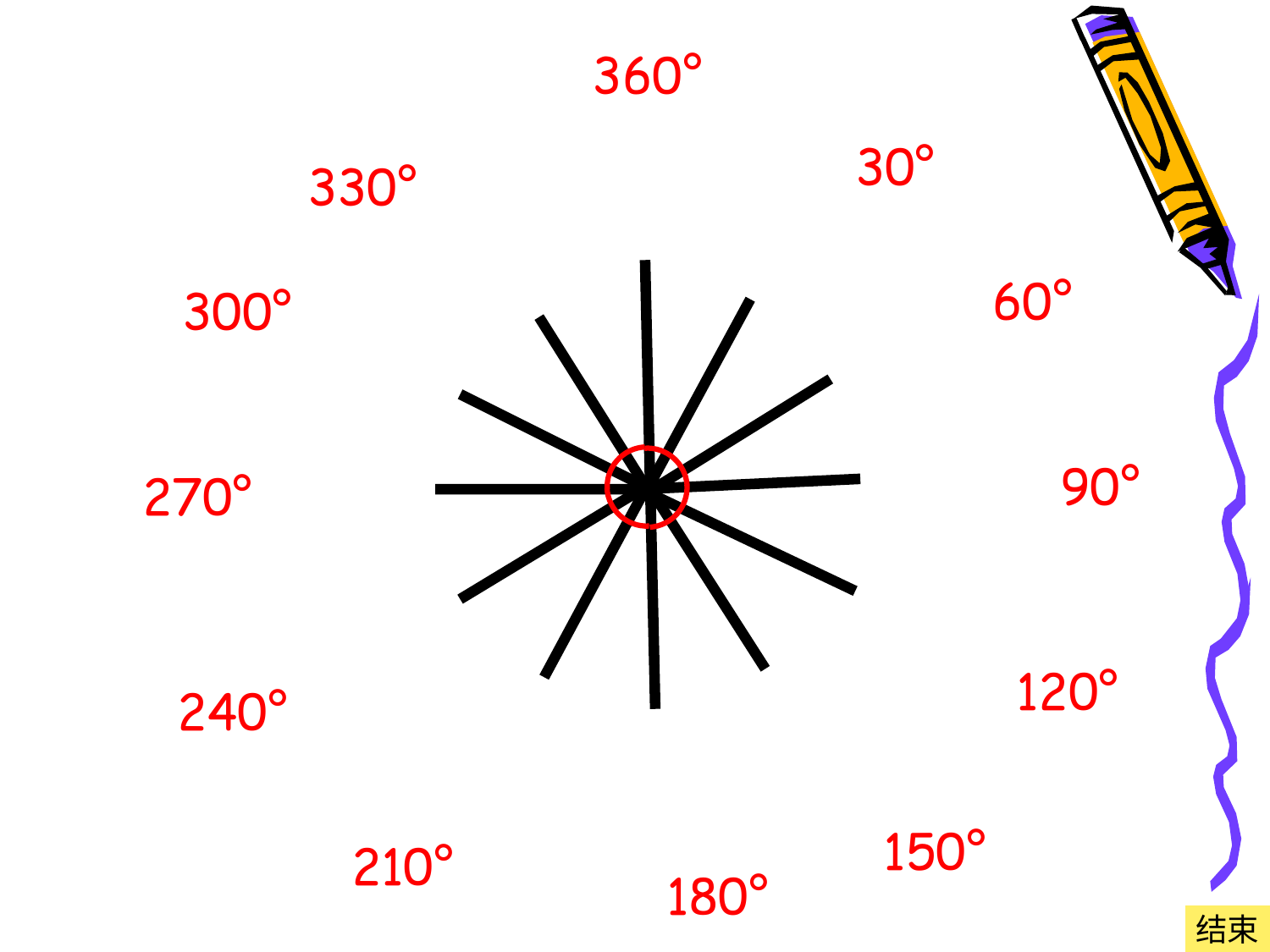

360°
30°
330°

60°
300°

90°
270°

120°
240°
150°
210°
180°

结束